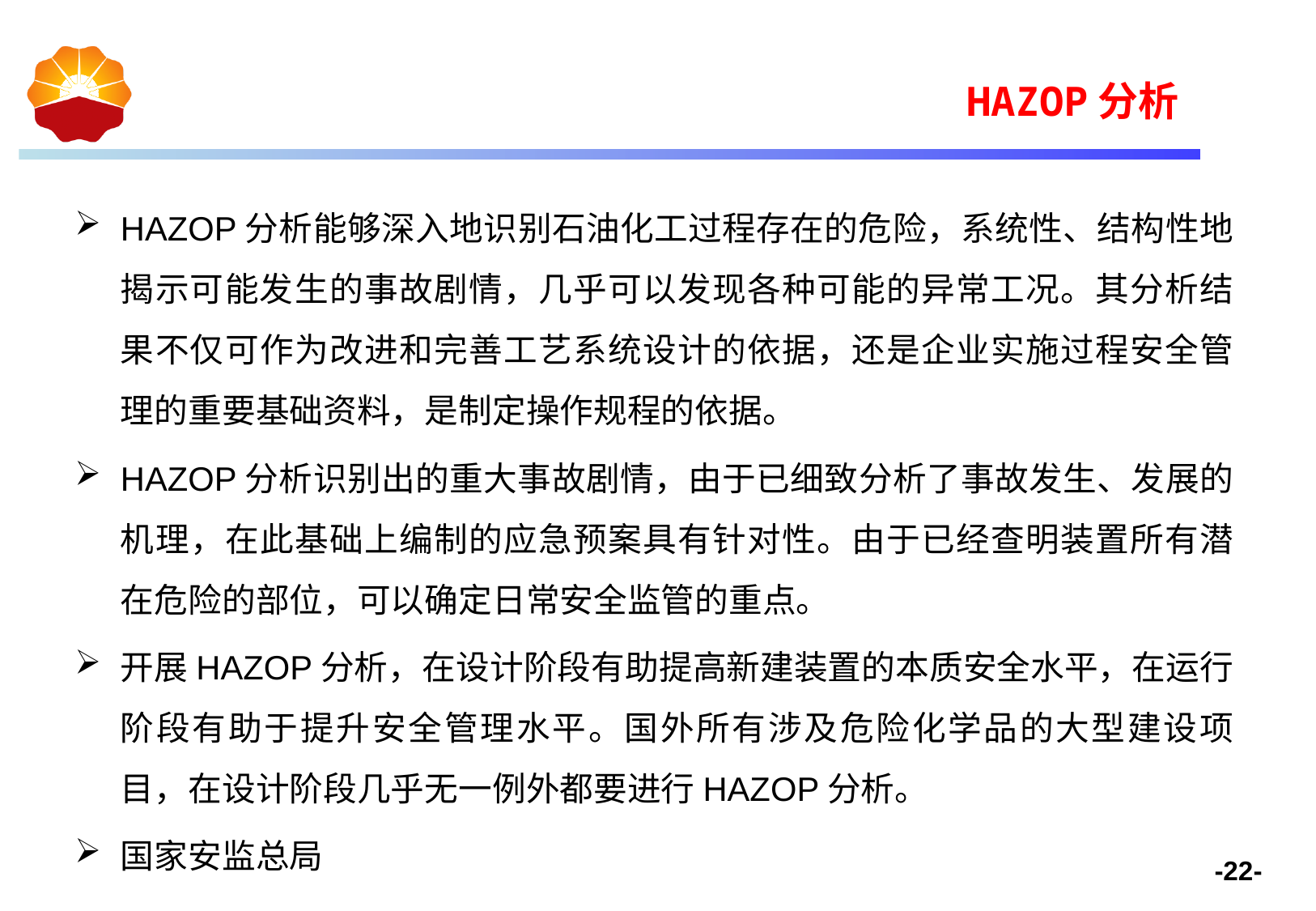

HAZOP分析
HAZOP分析能够深入地识别石油化工过程存在的危险，系统性、结构性地揭示可能发生的事故剧情，几乎可以发现各种可能的异常工况。其分析结果不仅可作为改进和完善工艺系统设计的依据，还是企业实施过程安全管理的重要基础资料，是制定操作规程的依据。
HAZOP分析识别出的重大事故剧情，由于已细致分析了事故发生、发展的机理，在此基础上编制的应急预案具有针对性。由于已经查明装置所有潜在危险的部位，可以确定日常安全监管的重点。
开展HAZOP分析，在设计阶段有助提高新建装置的本质安全水平，在运行阶段有助于提升安全管理水平。国外所有涉及危险化学品的大型建设项目，在设计阶段几乎无一例外都要进行HAZOP分析。
国家安监总局